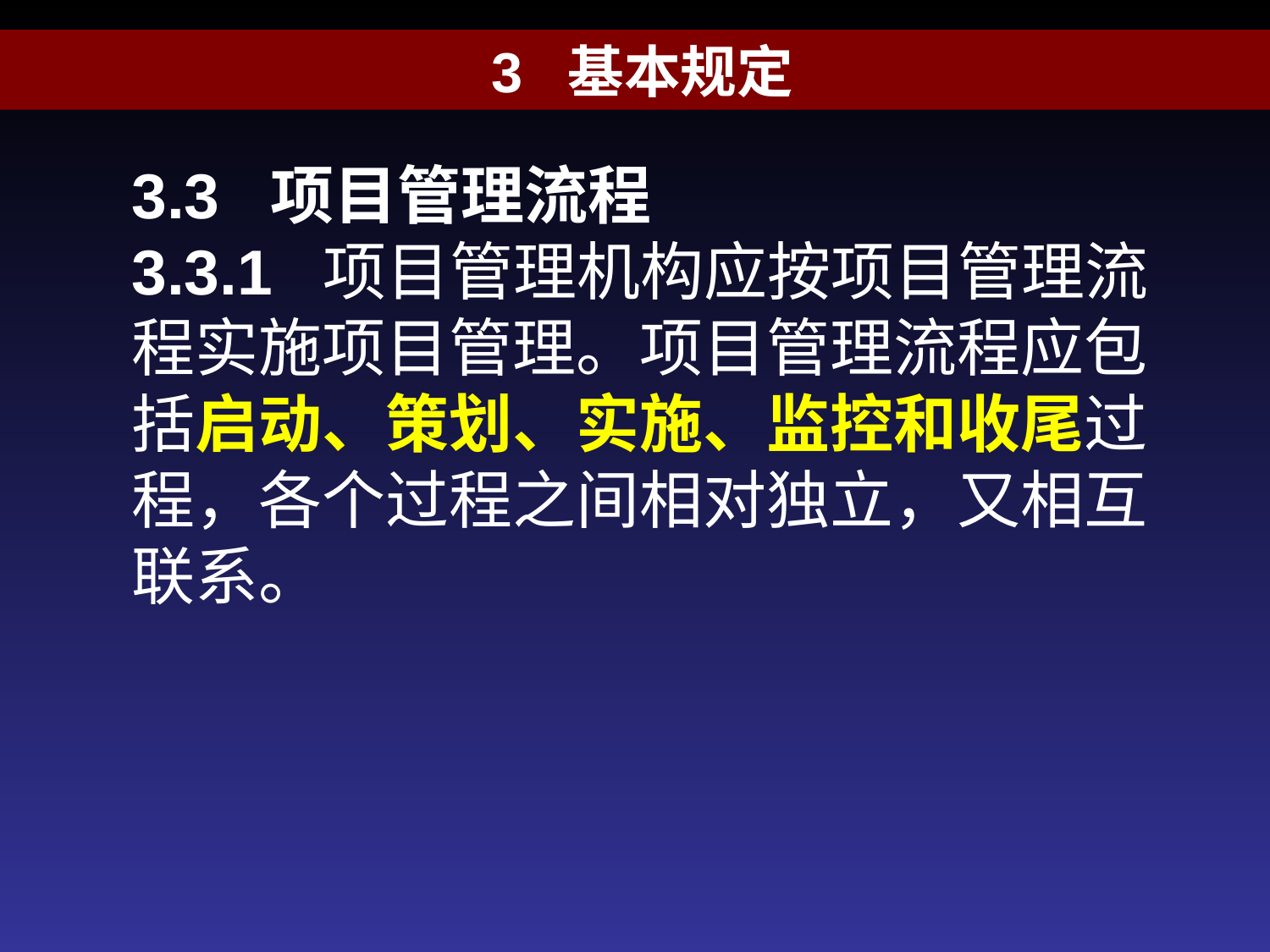

3  基本规定
3.3  项目管理流程
3.3.1  项目管理机构应按项目管理流程实施项目管理。项目管理流程应包括启动、策划、实施、监控和收尾过程，各个过程之间相对独立，又相互联系。